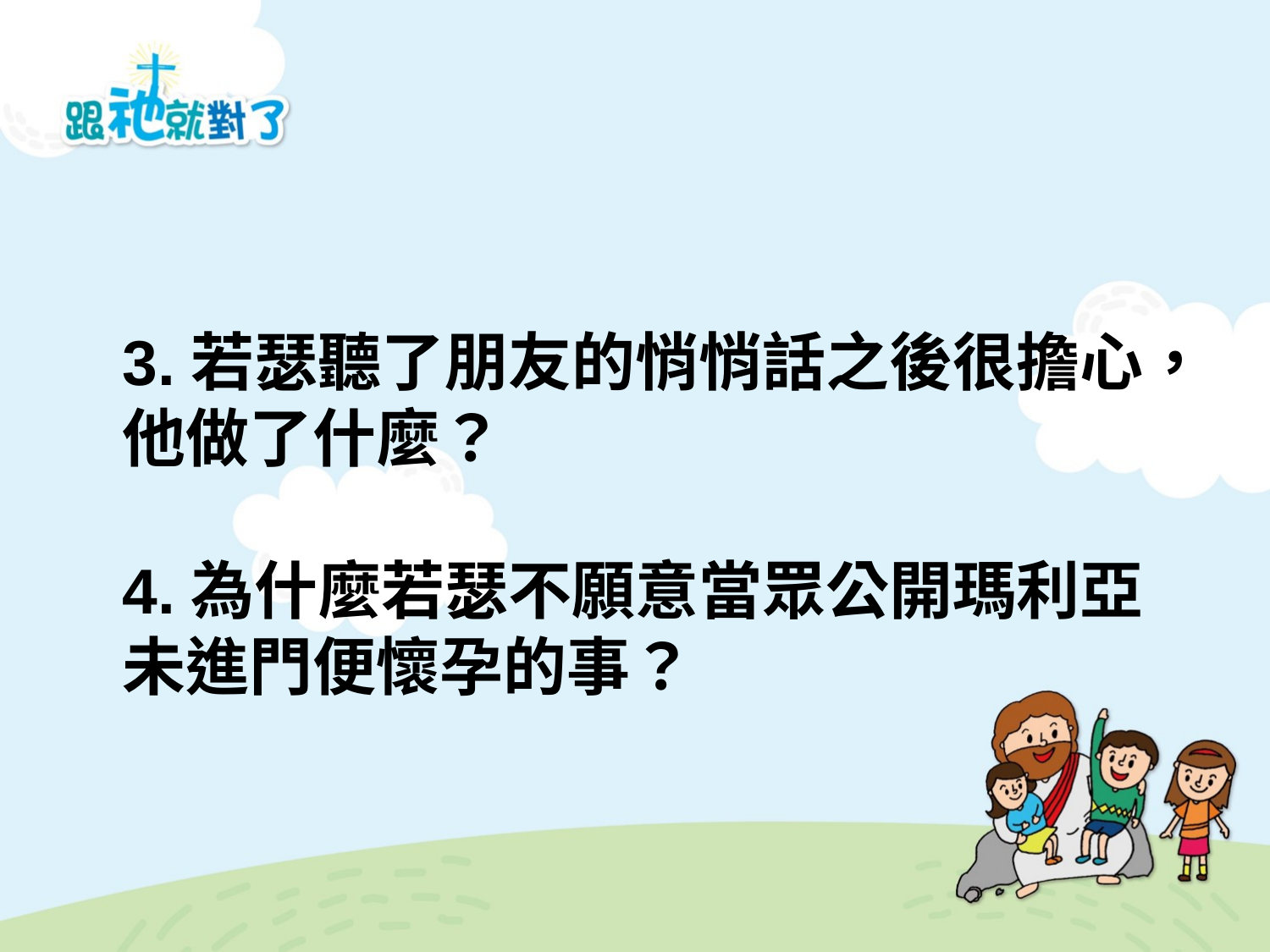

3.若瑟聽了朋友的悄悄話之後很擔心，他做了什麼？

4.為什麼若瑟不願意當眾公開瑪利亞未進門便懷孕的事？